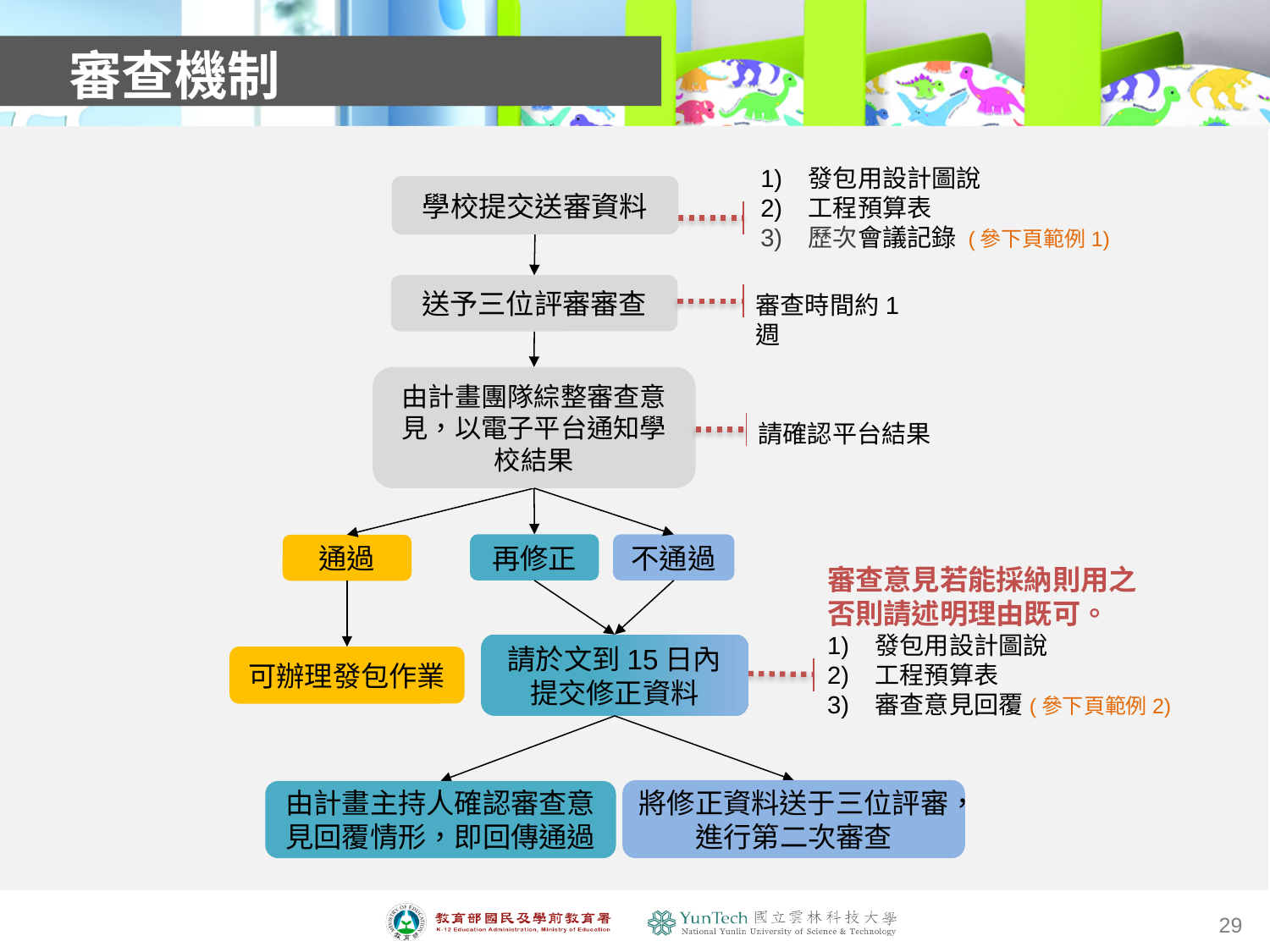

審查機制
發包用設計圖說
工程預算表
歷次會議記錄 (參下頁範例1)
學校提交送審資料
送予三位評審審查
審查時間約1週
由計畫團隊綜整審查意見，以電子平台通知學校結果
請確認平台結果
再修正
不通過
通過
審查意見若能採納則用之
否則請述明理由既可。
發包用設計圖說
工程預算表
審查意見回覆(參下頁範例2)

請於文到15日內
提交修正資料
可辦理發包作業
將修正資料送于三位評審，進行第二次審查
由計畫主持人確認審查意見回覆情形，即回傳通過